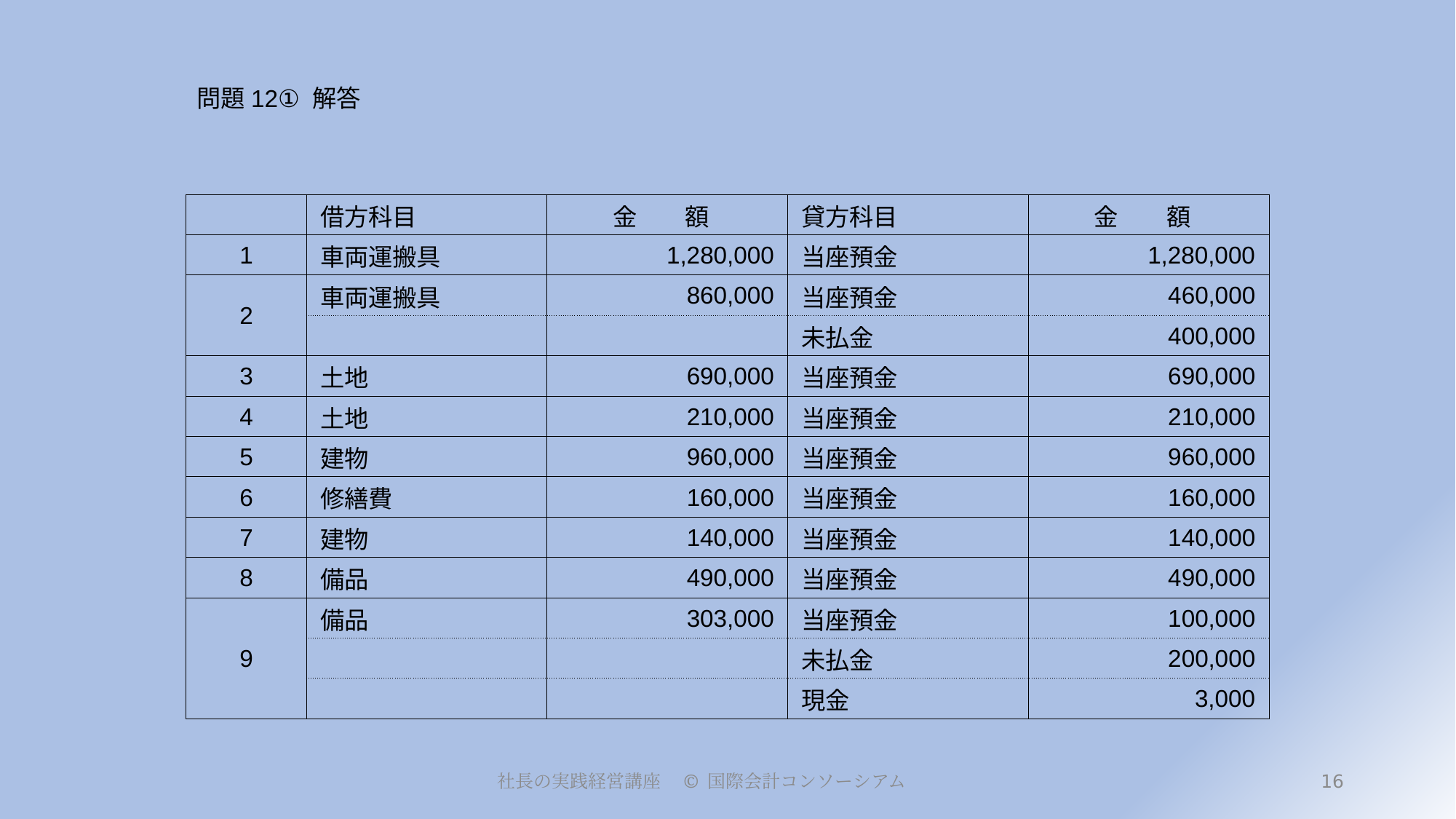

# 問題12① 解答
|  | 借方科目 | 金　　額 | 貸方科目 | 金　　額 |
| --- | --- | --- | --- | --- |
| 1 | 車両運搬具 | 1,280,000 | 当座預金 | 1,280,000 |
| 2 | 車両運搬具 | 860,000 | 当座預金 | 460,000 |
|  |  |  | 未払金 | 400,000 |
| 3 | 土地 | 690,000 | 当座預金 | 690,000 |
| 4 | 土地 | 210,000 | 当座預金 | 210,000 |
| 5 | 建物 | 960,000 | 当座預金 | 960,000 |
| 6 | 修繕費 | 160,000 | 当座預金 | 160,000 |
| 7 | 建物 | 140,000 | 当座預金 | 140,000 |
| 8 | 備品 | 490,000 | 当座預金 | 490,000 |
| 9 | 備品 | 303,000 | 当座預金 | 100,000 |
|  |  |  | 未払金 | 200,000 |
|  |  |  | 現金 | 3,000 |
16
社長の実践経営講座　© 国際会計コンソーシアム